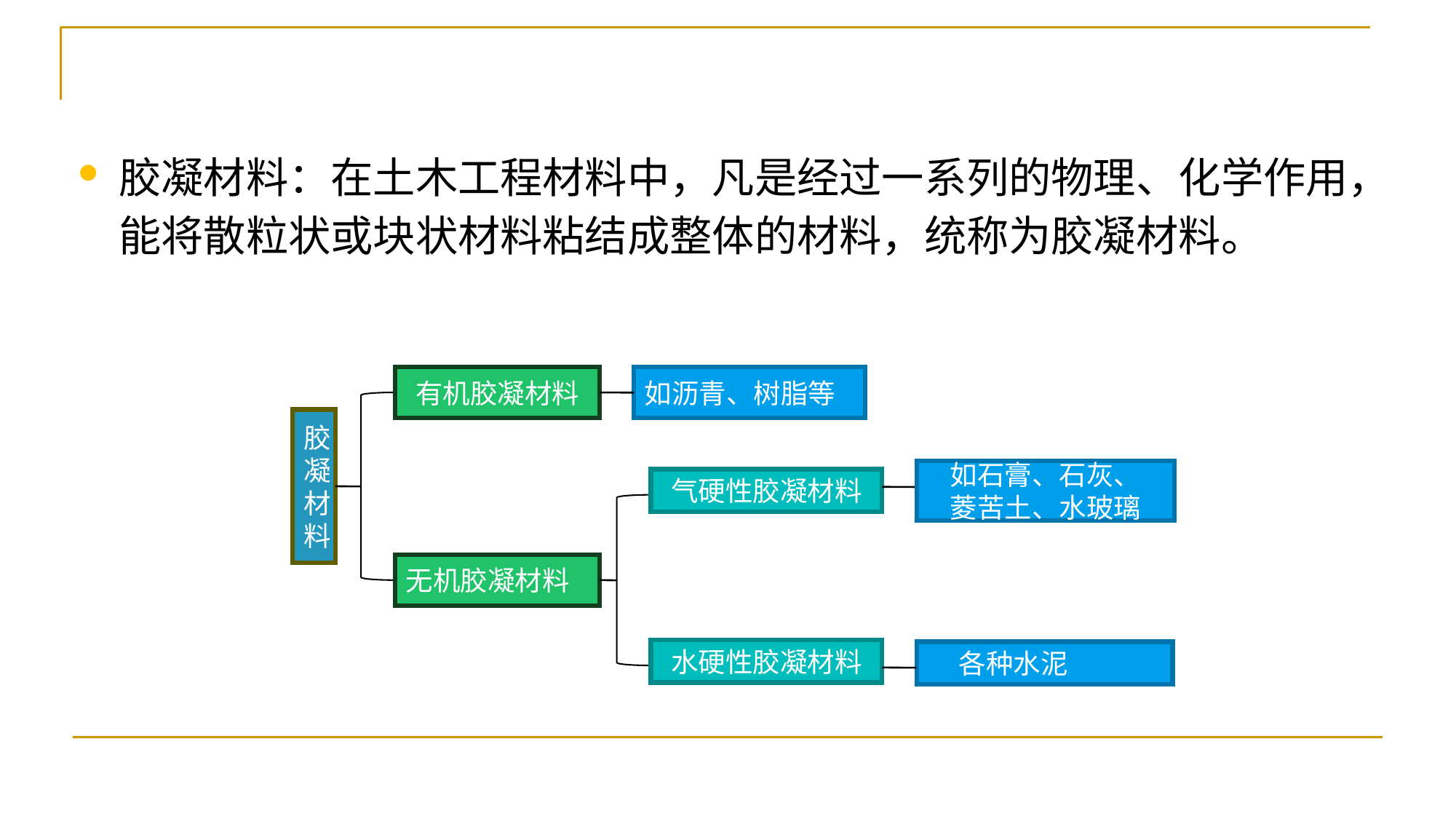

# 胶凝材料：在土木工程材料中，凡是经过一系列的物理、化学作用，能将散粒状或块状材料粘结成整体的材料，统称为胶凝材料。
有机胶凝材料
如沥青、树脂等

胶凝材料
如石膏、石灰、
菱苦土、水玻璃
气硬性胶凝材料

无机胶凝材料
水硬性胶凝材料
    各种水泥